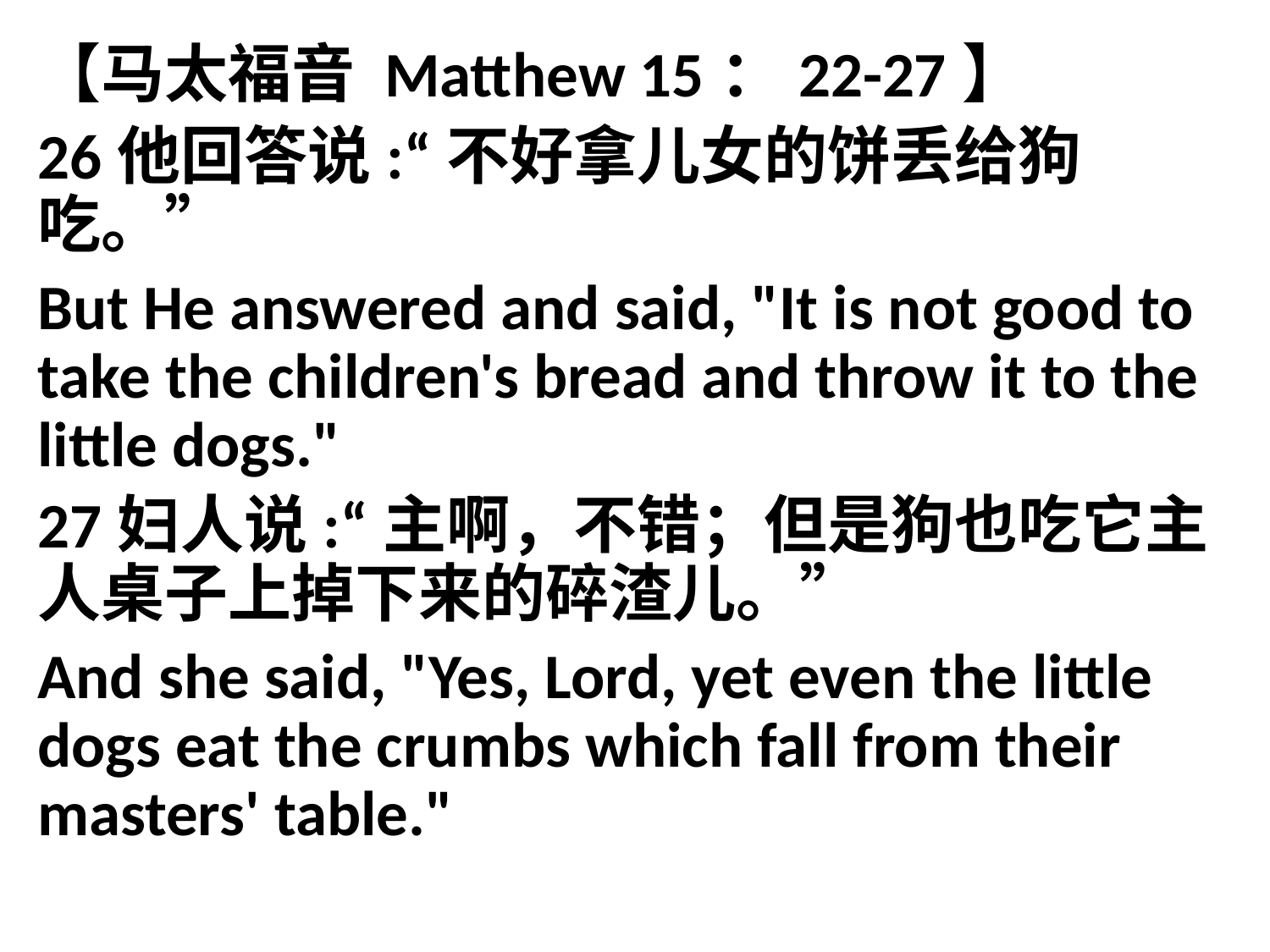

【马太福音 Matthew 15：22-27】
26他回答说:“不好拿儿女的饼丢给狗吃。”
But He answered and said, "It is not good to take the children's bread and throw it to the little dogs."
27妇人说:“主啊，不错；但是狗也吃它主人桌子上掉下来的碎渣儿。”
And she said, "Yes, Lord, yet even the little dogs eat the crumbs which fall from their masters' table."